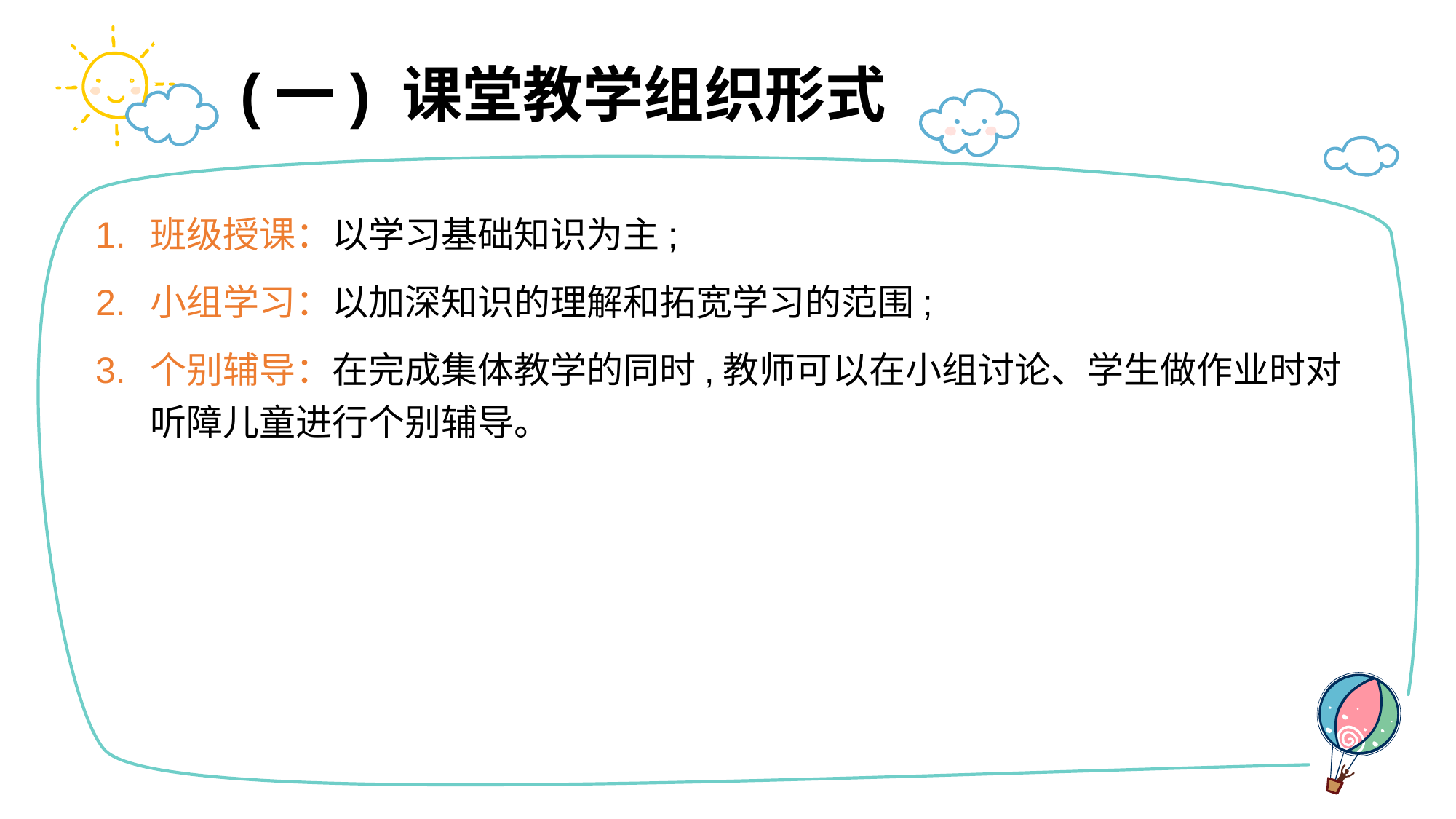

# (一) 课堂教学组织形式
班级授课：以学习基础知识为主;
小组学习：以加深知识的理解和拓宽学习的范围;
个别辅导：在完成集体教学的同时,教师可以在小组讨论、学生做作业时对听障儿童进行个别辅导。